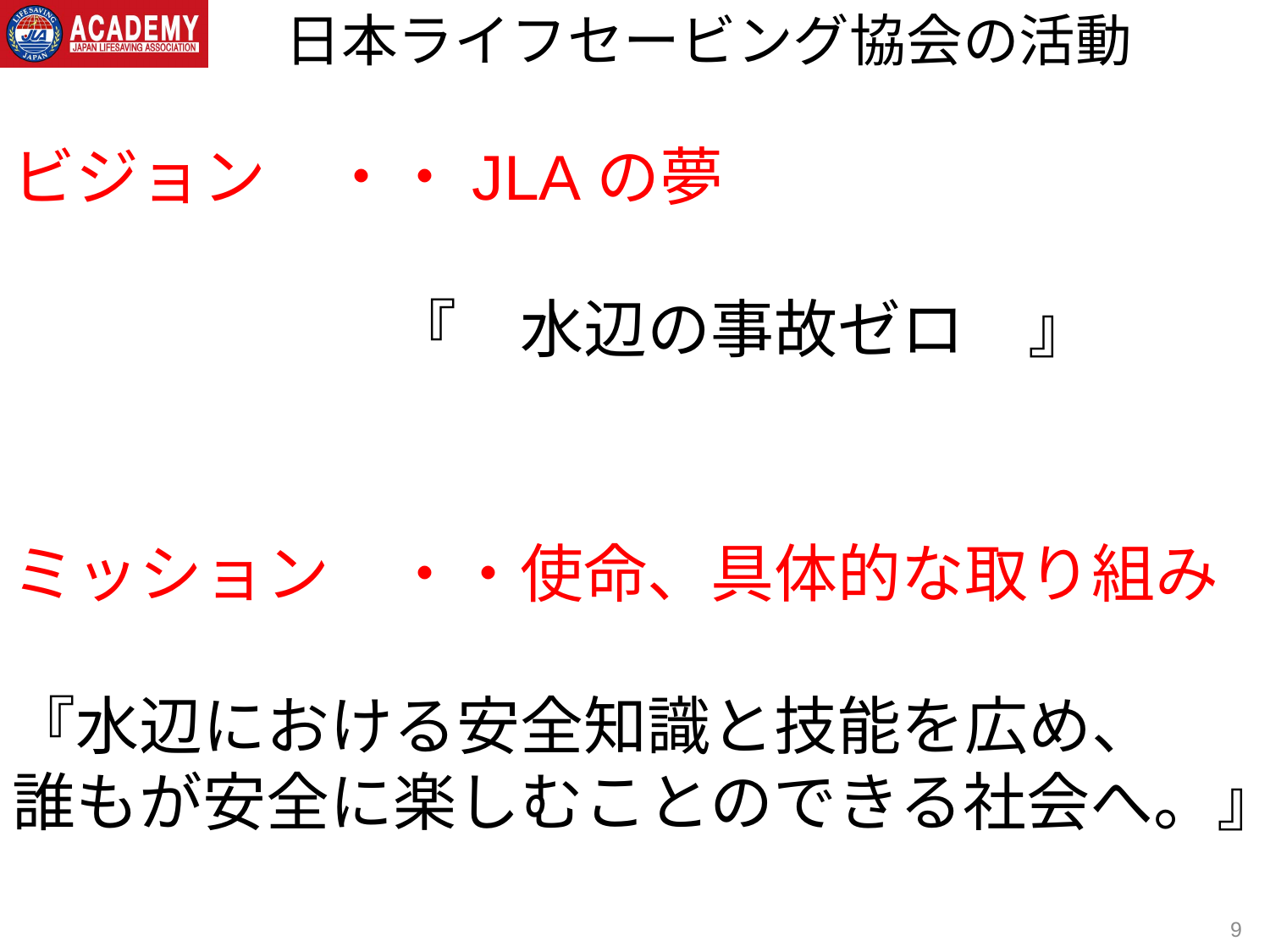

日本ライフセービング協会の活動
ビジョン　・・JLAの夢

　　　　　　『　水辺の事故ゼロ　』
ミッション　・・使命、具体的な取り組み

『水辺における安全知識と技能を広め、
誰もが安全に楽しむことのできる社会へ。』
9